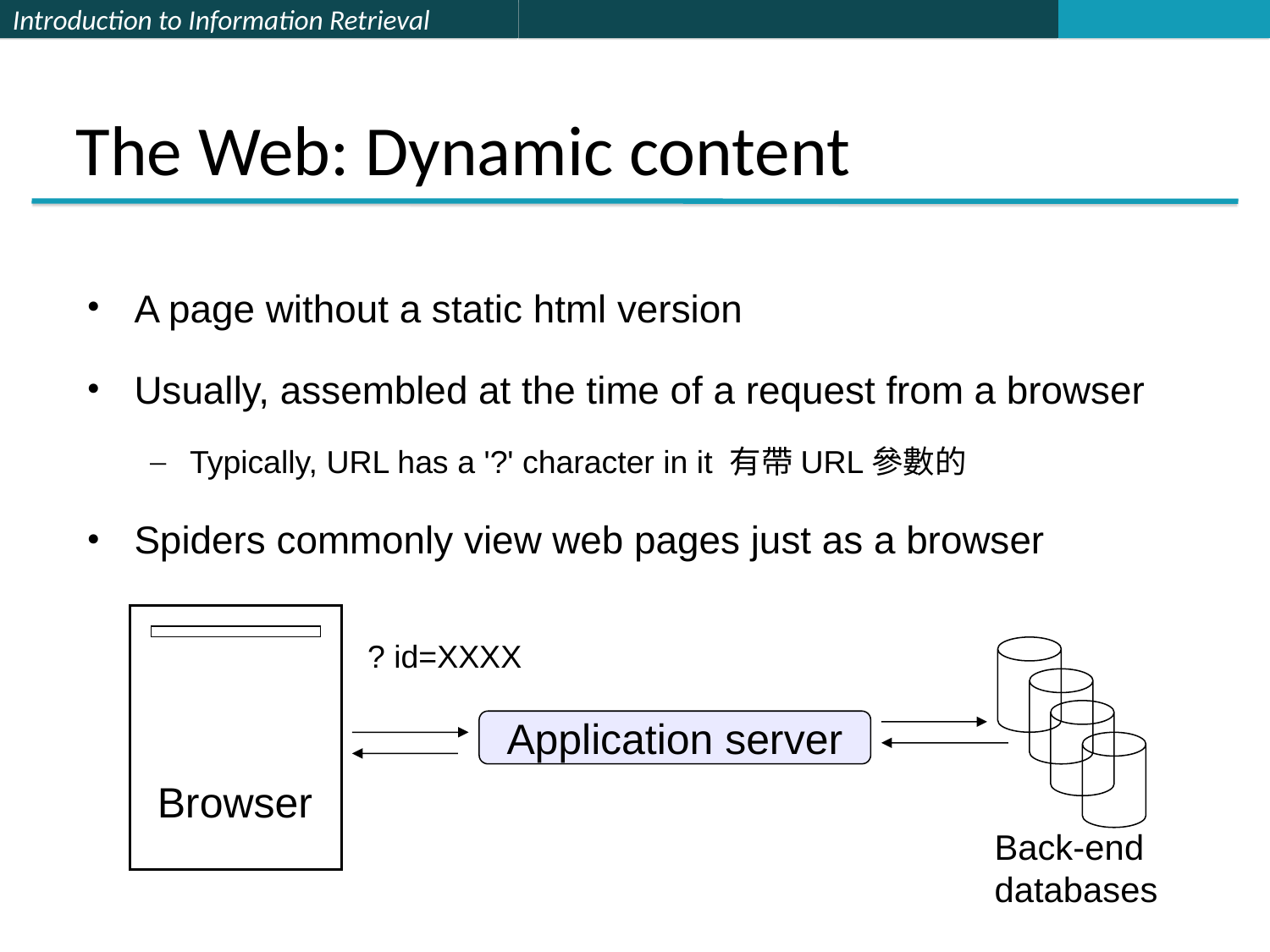

# The Web: Dynamic content
A page without a static html version
Usually, assembled at the time of a request from a browser
Typically, URL has a '?' character in it 有帶URL參數的
Spiders commonly view web pages just as a browser

? id=XXXX

Browser

Back-end
databases
Application server